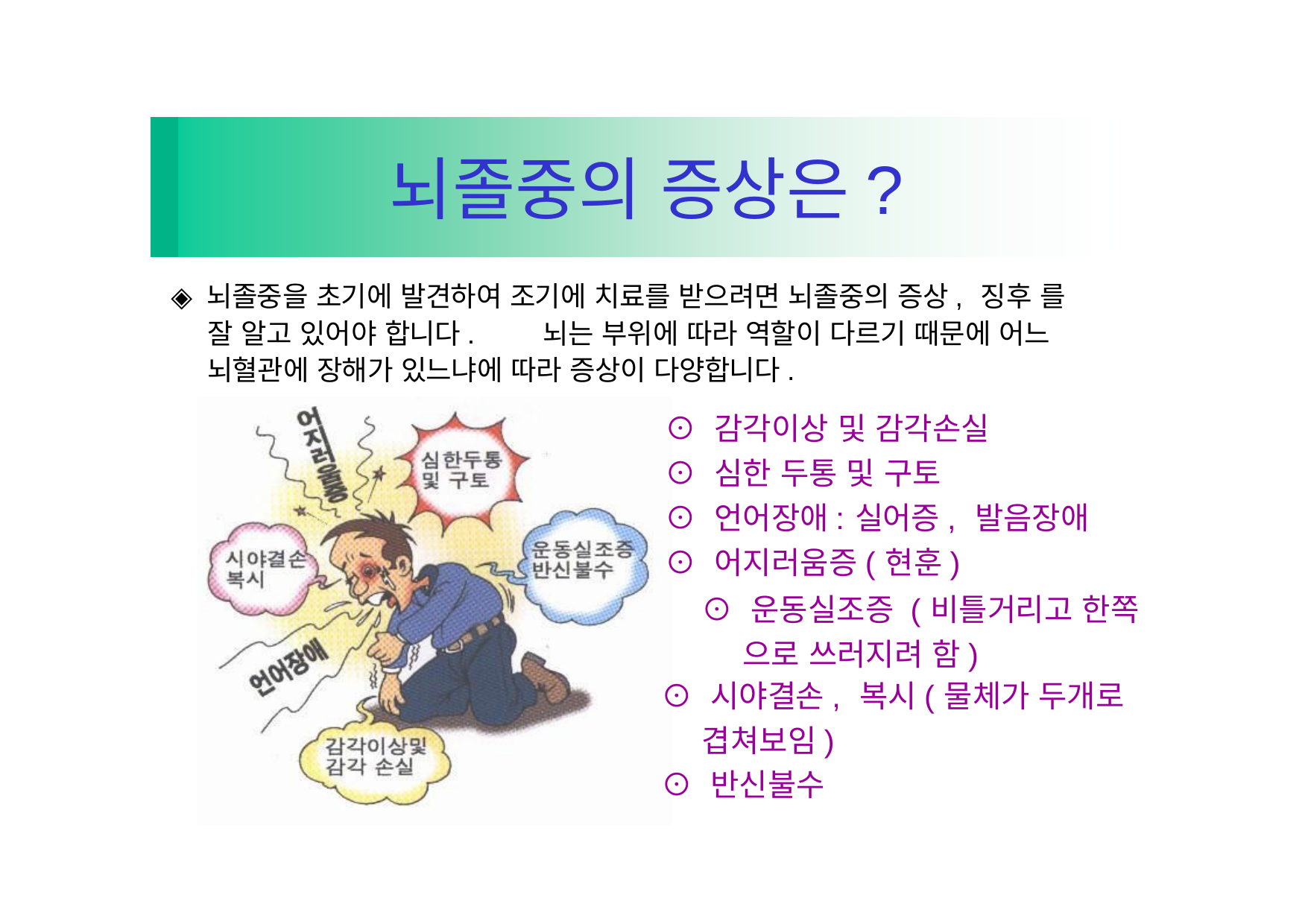

# 뇌졸중의 증상은?
◈ 뇌졸중을 초기에 발견하여 조기에 치료를 받으려면 뇌졸중의 증상, 징후 를 잘 알고 있어야 합니다.	뇌는 부위에 따라 역할이 다르기 때문에 어느 뇌혈관에 장해가 있느냐에 따라 증상이 다양합니다.

⊙ 감각이상 및 감각손실
⊙ 심한 두통 및 구토
⊙ 언어장애:실어증, 발음장애
⊙ 어지러움증(현훈)
⊙ 운동실조증 (비틀거리고 한쪽 으로 쓰러지려 함)
⊙ 시야결손, 복시(물체가 두개로
겹쳐보임)
⊙ 반신불수